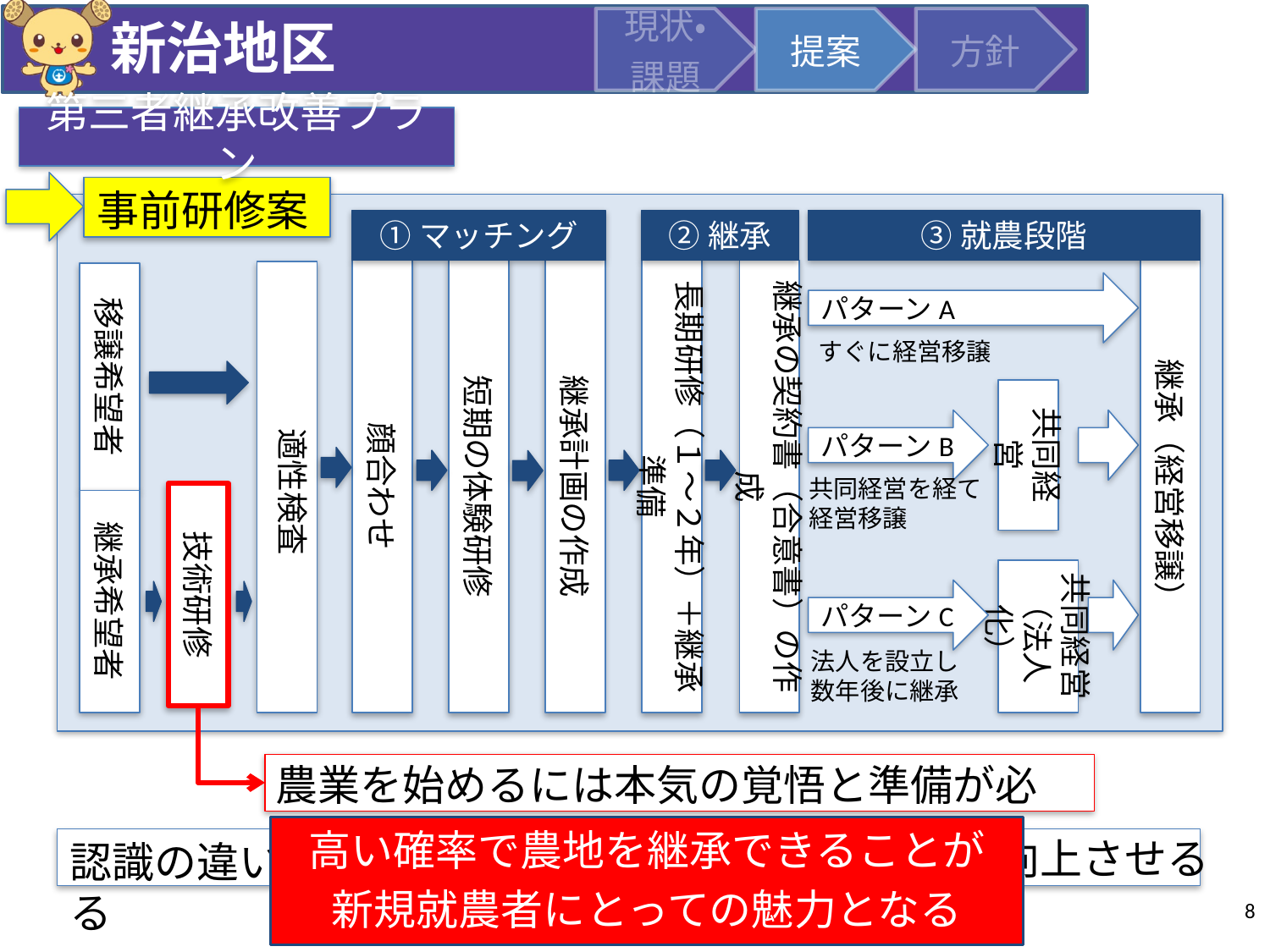

# 新治地区
現状・課題
提案
方針
第三者継承改善プラン

事前研修案

①マッチング
②継承
③就農段階
顔合わせ
短期の体験研修
継承計画の作成
長期研修（１〜２年）＋継承準備
継承の契約書（合意書）の作成
継承（経営移譲）

移譲希望者
パターンA
すぐに経営移譲

共同経営
パターンB

適性検査

共同経営を経て
経営移譲
技術研修
継承希望者
共同経営（法人化）
パターンC

法人を設立し
数年後に継承
農業を始めるには本気の覚悟と準備が必要！

高い確率で農地を継承できることが
新規就農者にとっての魅力となる
継承の成功率を向上させる

認識の違いを事前に解消する
8